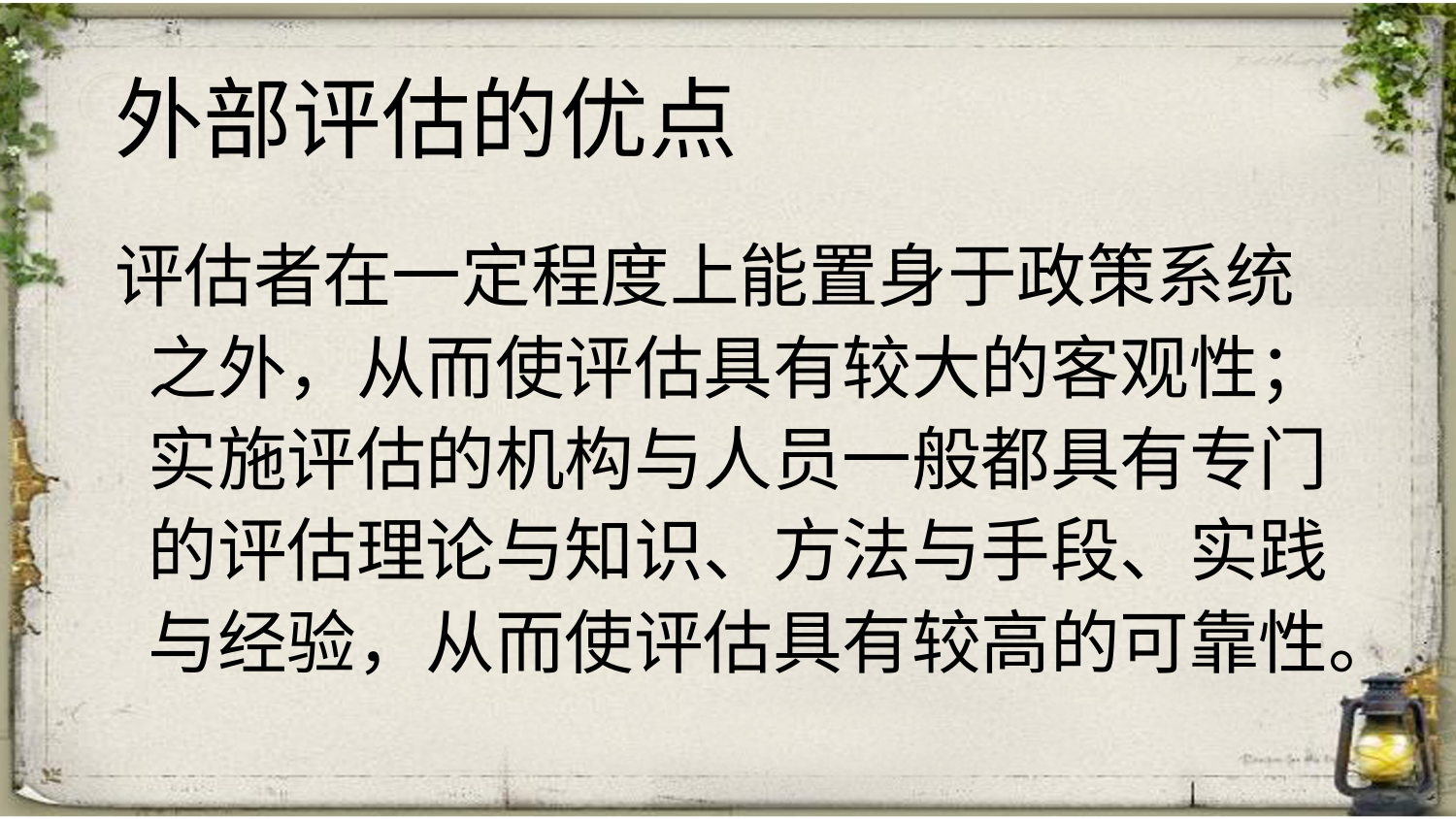

# 外部评估的优点
评估者在一定程度上能置身于政策系统之外，从而使评估具有较大的客观性；实施评估的机构与人员一般都具有专门的评估理论与知识、方法与手段、实践与经验，从而使评估具有较高的可靠性。